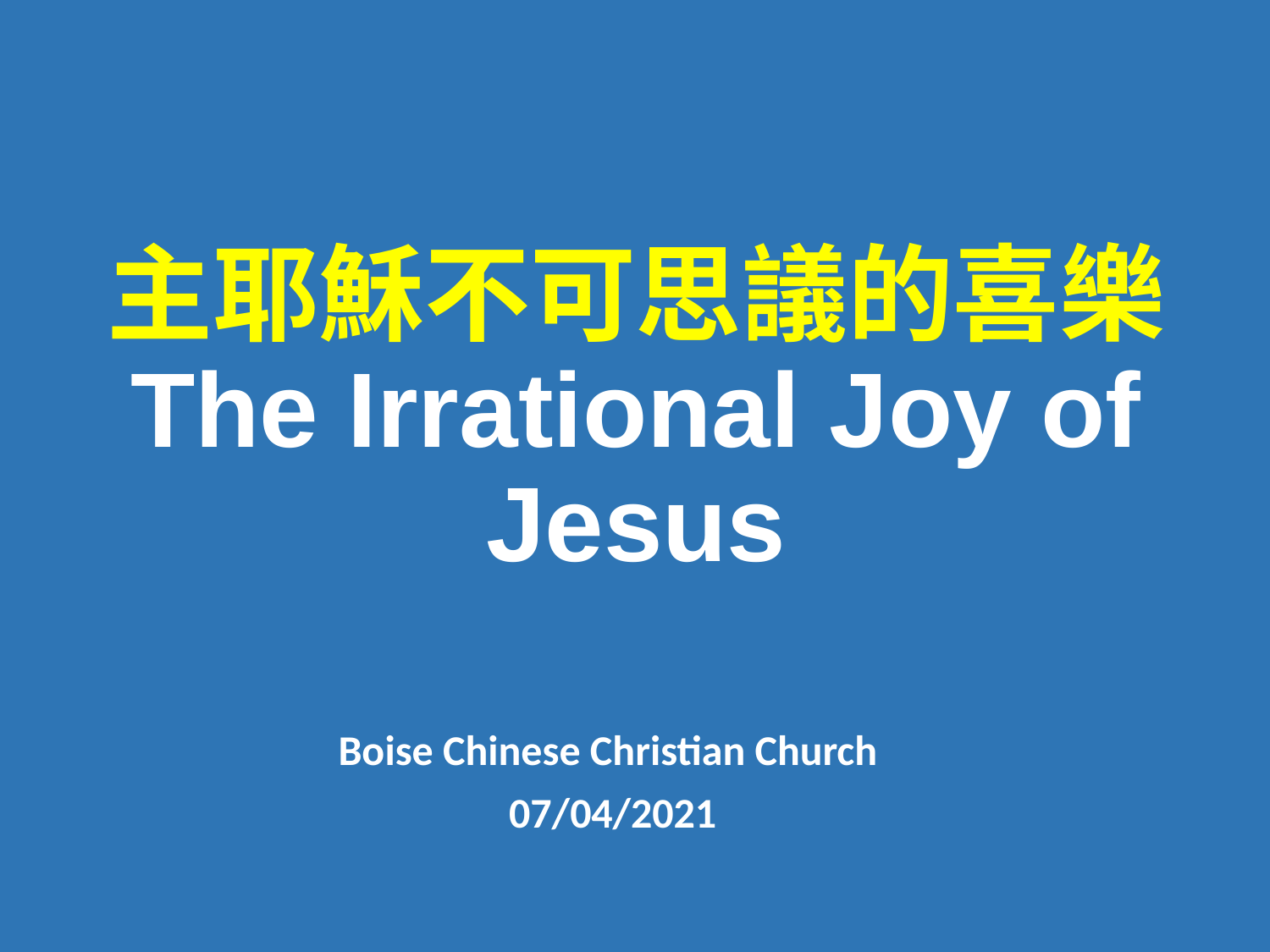

# 主耶穌不可思議的喜樂 The Irrational Joy of Jesus
Boise Chinese Christian Church
07/04/2021